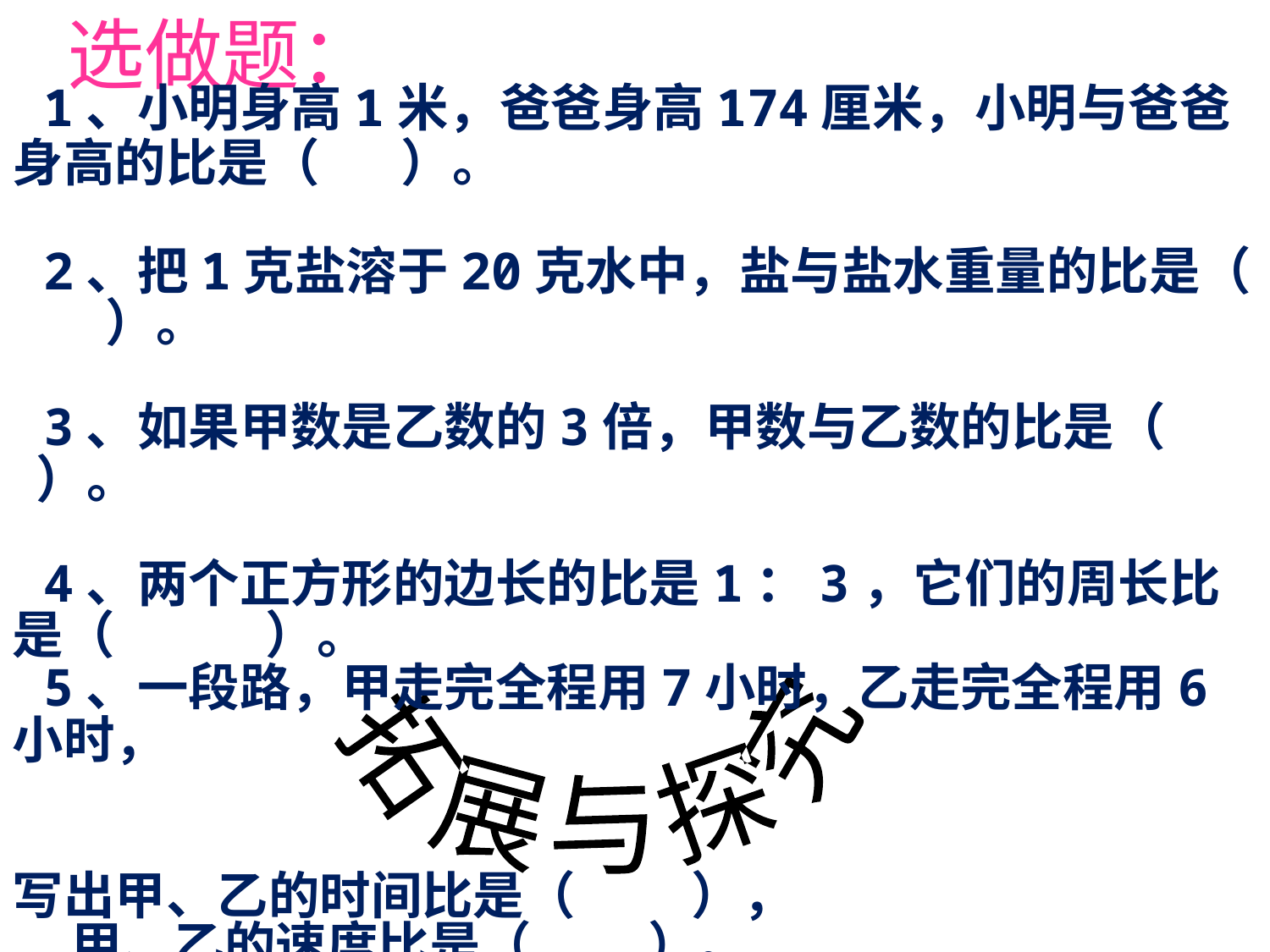

选做题：

 1、小明身高1米，爸爸身高174厘米，小明与爸爸身高的比是（       ）。

 2、把1克盐溶于20克水中，盐与盐水重量的比是（         ）。

 3、如果甲数是乙数的3倍，甲数与乙数的比是（　      ）。

 4、两个正方形的边长的比是1：3，它们的周长比是（             ）。
 5、一段路，甲走完全程用7小时，乙走完全程用6小时，

写出甲、乙的时间比是（          ），
    甲、乙的速度比是（          ）。

拓展与探究